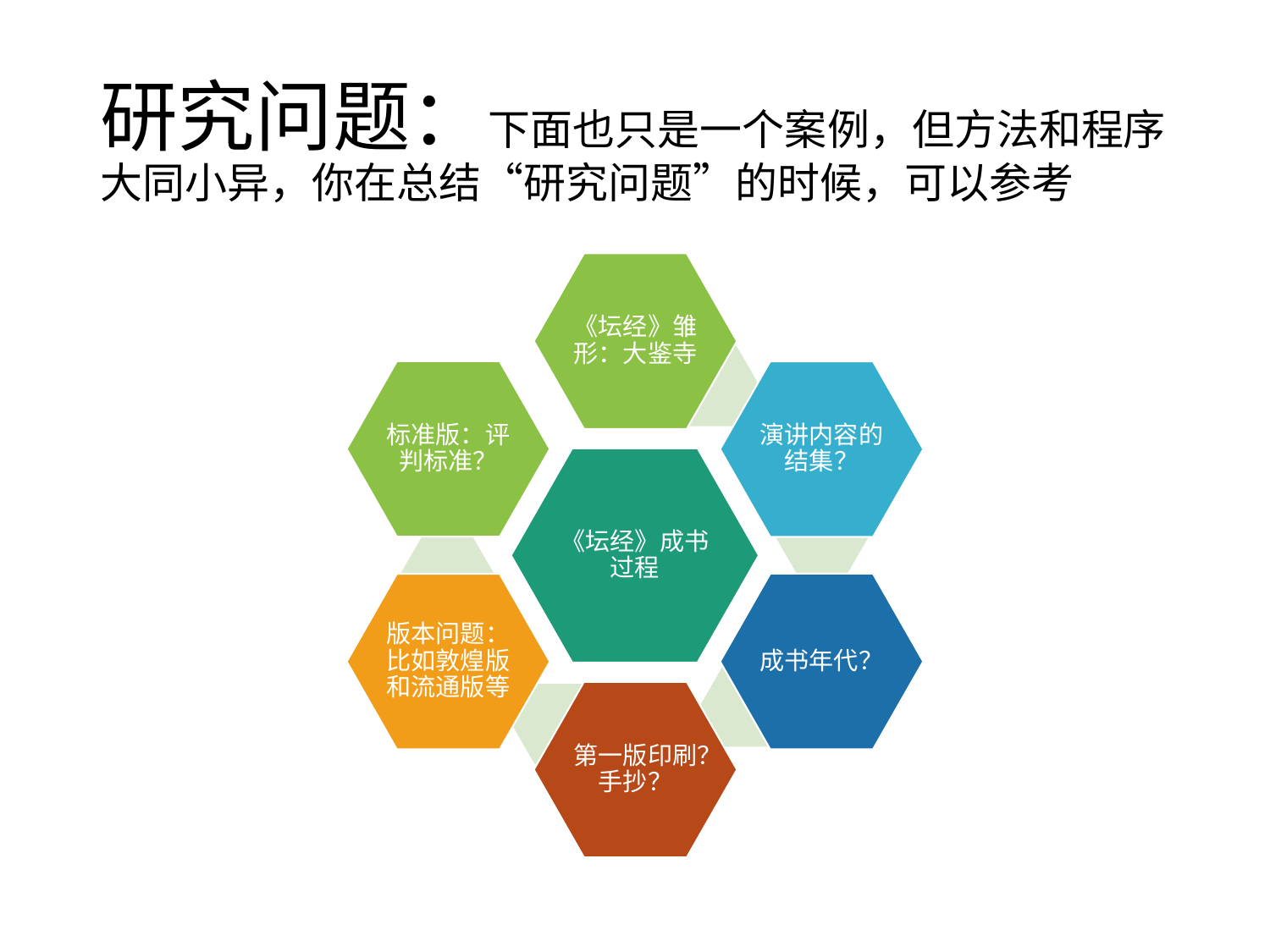

# 研究问题：下面也只是一个案例，但方法和程序大同小异，你在总结“研究问题”的时候，可以参考
《坛经》成书过程
《坛经》雏形：大鉴寺
演讲内容的结集？
成书年代？
第一版印刷？手抄？
版本问题：比如敦煌版和流通版等
标准版：评判标准？